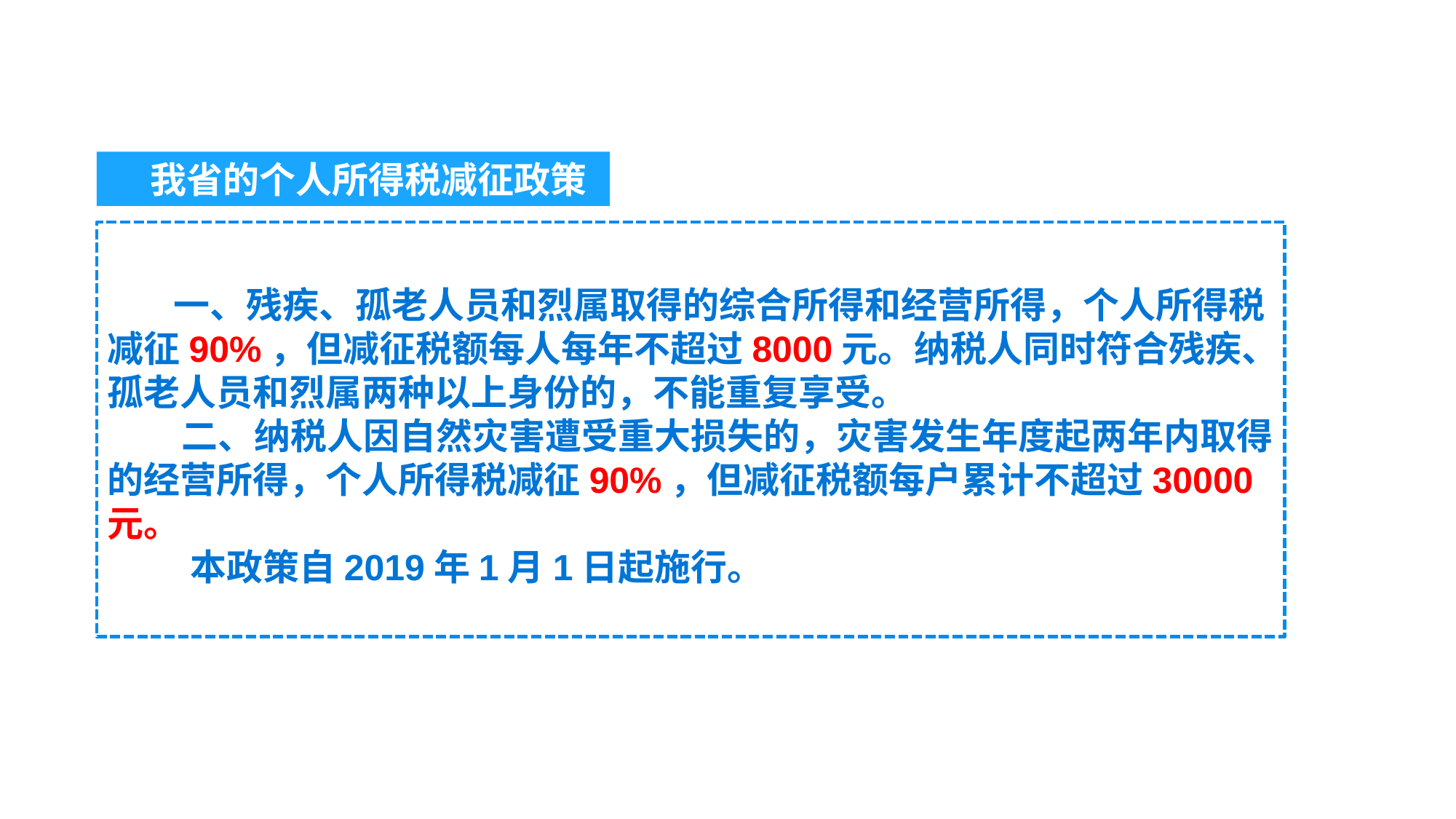

我省的个人所得税减征政策

       一、残疾、孤老人员和烈属取得的综合所得和经营所得，个人所得税减征90%，但减征税额每人每年不超过8000元。纳税人同时符合残疾、孤老人员和烈属两种以上身份的，不能重复享受。
        二、纳税人因自然灾害遭受重大损失的，灾害发生年度起两年内取得的经营所得，个人所得税减征90%，但减征税额每户累计不超过30000元。
         本政策自2019年1月1日起施行。

02
01